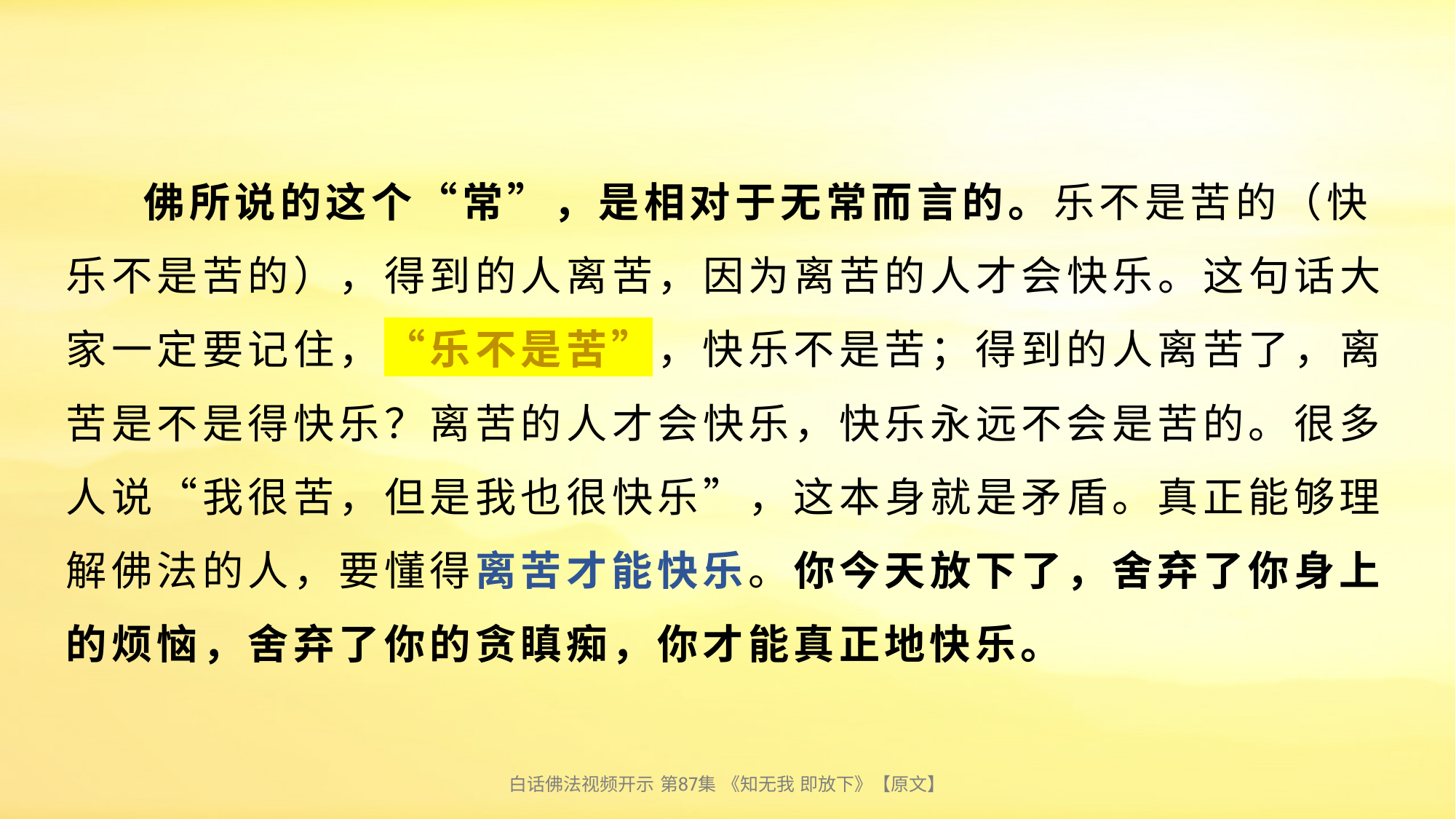

# 佛所说的这个“常”，是相对于无常而言的。乐不是苦的（快乐不是苦的），得到的人离苦，因为离苦的人才会快乐。这句话大家一定要记住，“乐不是苦”，快乐不是苦；得到的人离苦了，离苦是不是得快乐？离苦的人才会快乐，快乐永远不会是苦的。很多人说“我很苦，但是我也很快乐”，这本身就是矛盾。真正能够理解佛法的人，要懂得离苦才能快乐。你今天放下了，舍弃了你身上的烦恼，舍弃了你的贪瞋痴，你才能真正地快乐。
白话佛法视频开示 第87集 《知无我 即放下》【原文】